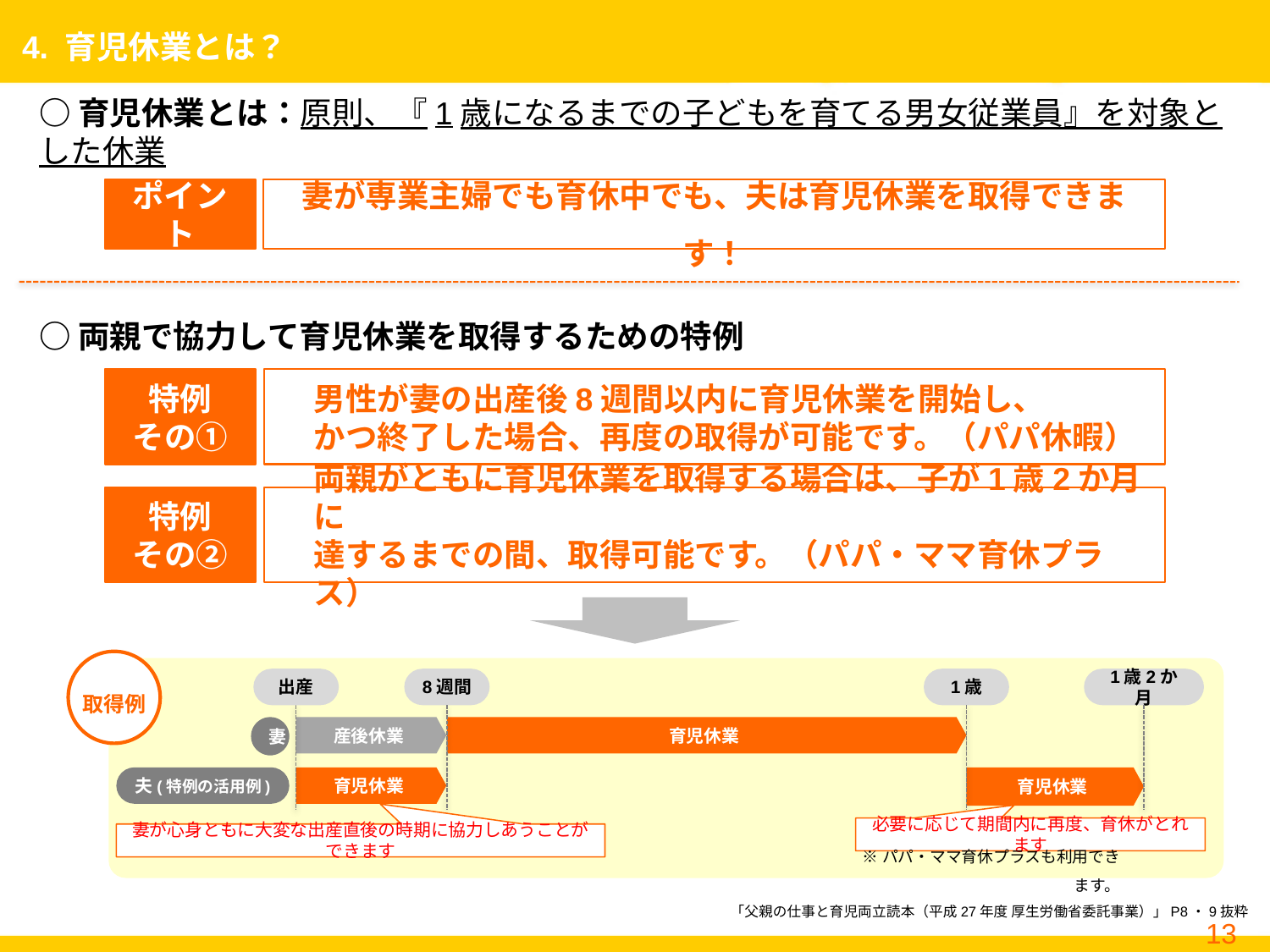

# 4. 育児休業とは？
○育児休業とは：原則、『1歳になるまでの子どもを育てる男女従業員』を対象とした休業
ポイント
妻が専業主婦でも育休中でも、夫は育児休業を取得できます！
○両親で協力して育児休業を取得するための特例
特例
その①
男性が妻の出産後8週間以内に育児休業を開始し、
かつ終了した場合、再度の取得が可能です。（パパ休暇）
特例
その②
両親がともに育児休業を取得する場合は、子が1歳2か月に
達するまでの間、取得可能です。（パパ・ママ育休プラス）

取得例

出産
8週間
1歳
1歳2か月
妻
産後休業
育児休業
夫(特例の活用例)
育児休業
育児休業
必要に応じて期間内に再度、育休がとれます
妻が心身ともに大変な出産直後の時期に協力しあうことができます
※パパ・ママ育休プラスも利用できます。
「父親の仕事と育児両立読本（平成27年度 厚生労働省委託事業）」P8・9抜粋
13